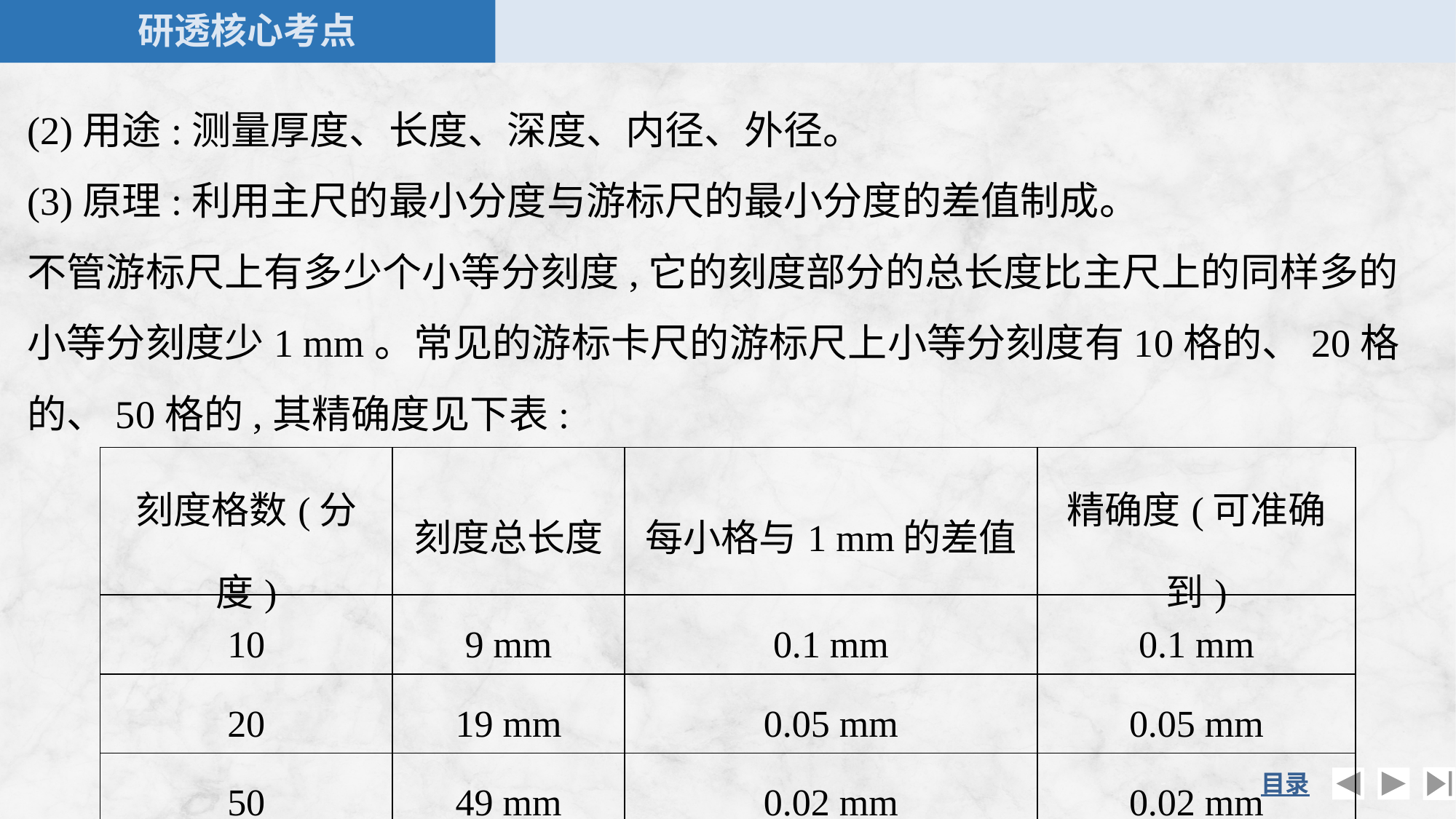

(2)用途:测量厚度、长度、深度、内径、外径。
(3)原理:利用主尺的最小分度与游标尺的最小分度的差值制成。
不管游标尺上有多少个小等分刻度,它的刻度部分的总长度比主尺上的同样多的小等分刻度少1 mm。常见的游标卡尺的游标尺上小等分刻度有10格的、20格的、50格的,其精确度见下表:
| 刻度格数(分度) | 刻度总长度 | 每小格与1 mm的差值 | 精确度(可准确到) |
| --- | --- | --- | --- |
| 10 | 9 mm | 0.1 mm | 0.1 mm |
| 20 | 19 mm | 0.05 mm | 0.05 mm |
| 50 | 49 mm | 0.02 mm | 0.02 mm |